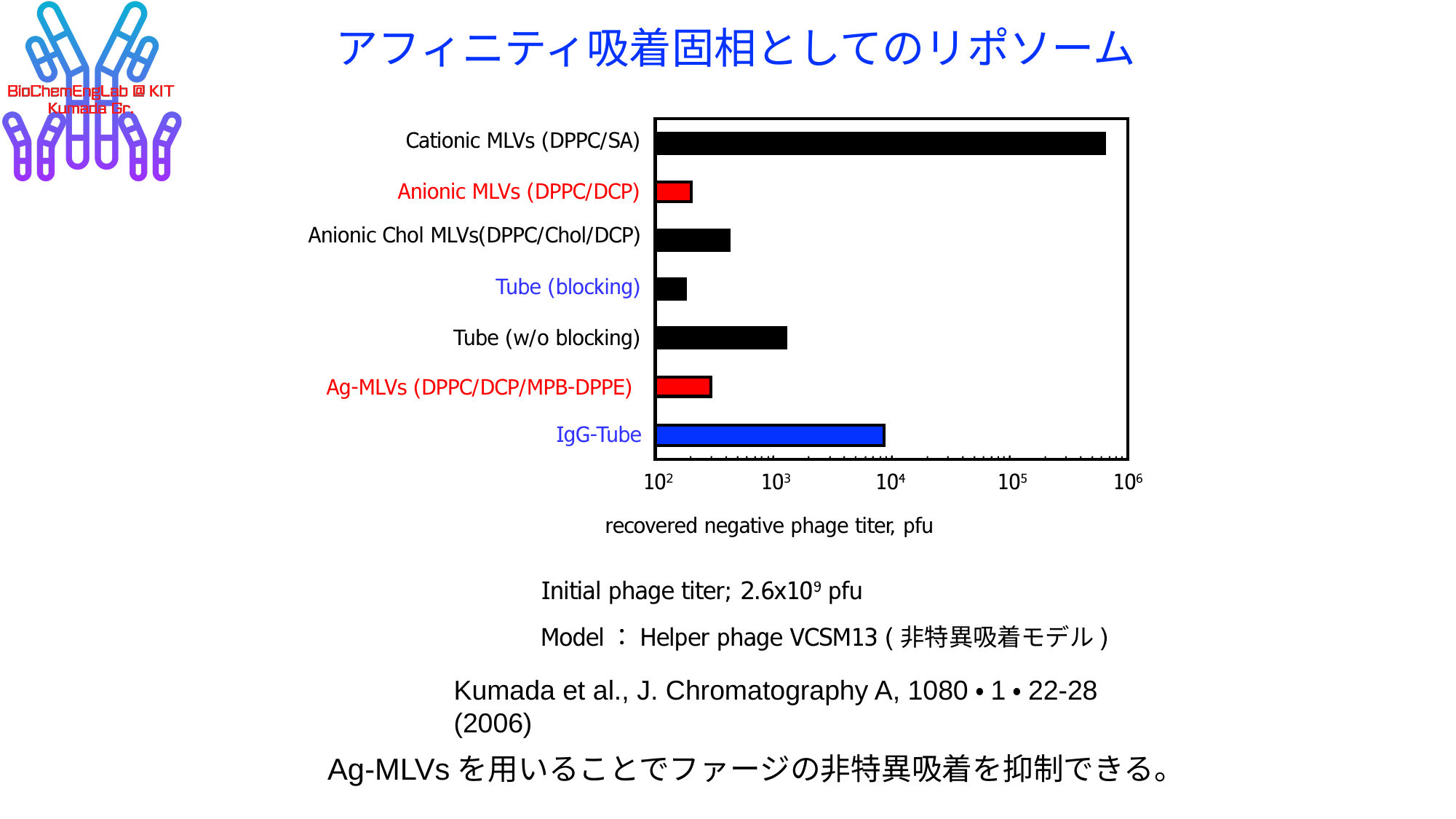

# アフィニティ吸着固相としてのリポソーム

Cationic MLVs (DPPC/SA)

Anionic MLVs (DPPC/DCP)

Anionic Chol MLVs(DPPC/Chol/DCP)

Tube (blocking)

Tube (w/o blocking)

Ag-MLVs (DPPC/DCP/MPB-DPPE)

IgG-Tube

102
103
104
105
106
recovered negative phage titer, pfu
Initial phage titer; 2.6x109 pfu
Model：Helper phage VCSM13 (非特異吸着モデル)
Kumada et al., J. Chromatography A, 1080・1・22-28 (2006)
Ag-MLVsを用いることでファージの非特異吸着を抑制できる。